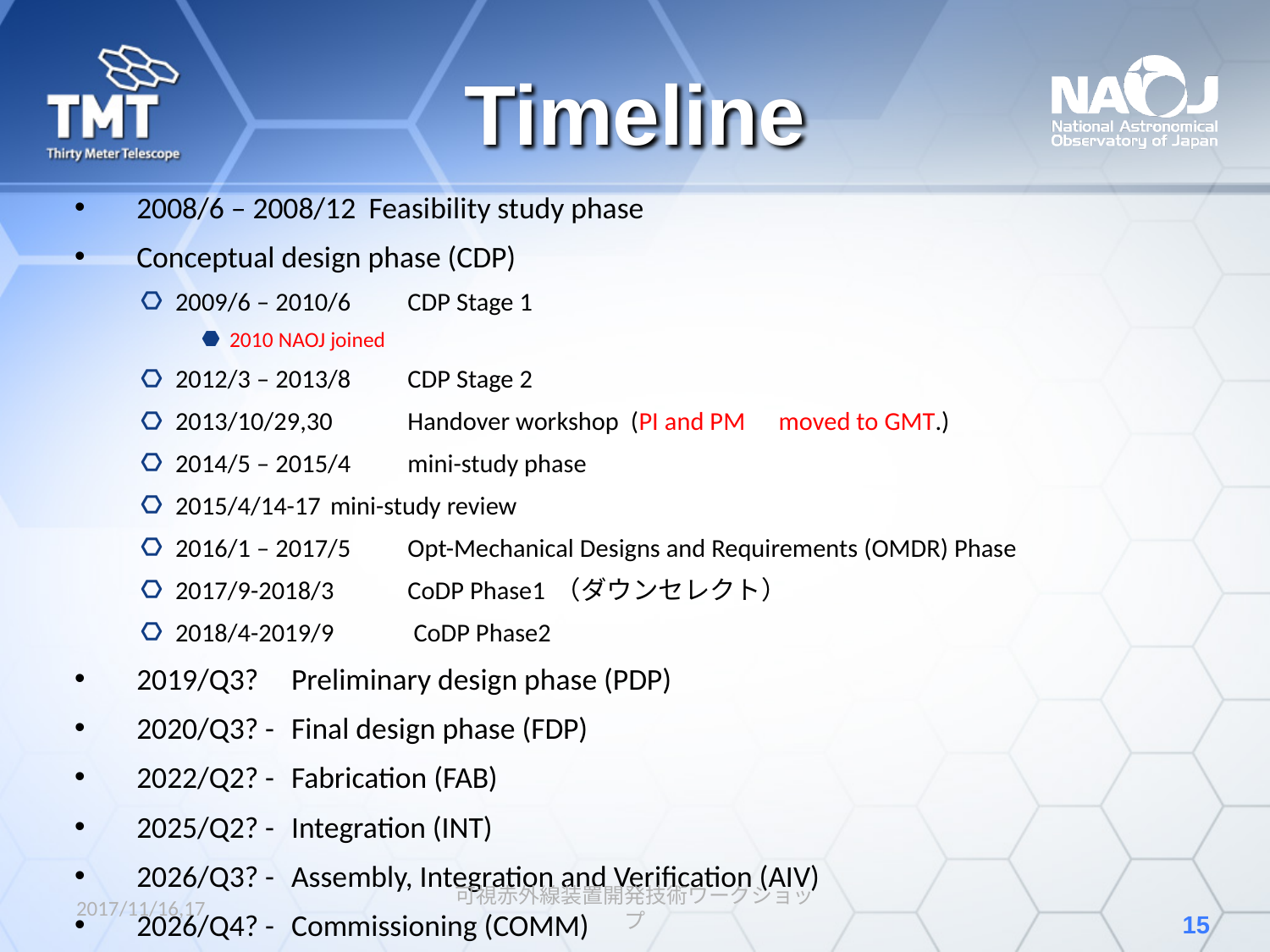

# Timeline
2008/6 – 2008/12	Feasibility study phase
Conceptual design phase (CDP)
2009/6 – 2010/6	CDP Stage 1
2010 NAOJ joined
2012/3 – 2013/8	CDP Stage 2
2013/10/29,30	Handover workshop  (PI and PM　moved to GMT.)
2014/5 – 2015/4	mini-study phase
2015/4/14-17	mini-study review
2016/1 – 2017/5	Opt-Mechanical Designs and Requirements (OMDR) Phase
2017/9-2018/3	CoDP Phase1 （ダウンセレクト）
2018/4-2019/9	 CoDP Phase2
2019/Q3? 		Preliminary design phase (PDP)
2020/Q3? -		Final design phase (FDP)
2022/Q2? - 		Fabrication (FAB)
2025/Q2? - 		Integration (INT)
2026/Q3? - 		Assembly, Integration and Verification (AIV)
2026/Q4? -		Commissioning (COMM)
2017/11/16,17
可視赤外線装置開発技術ワークショップ